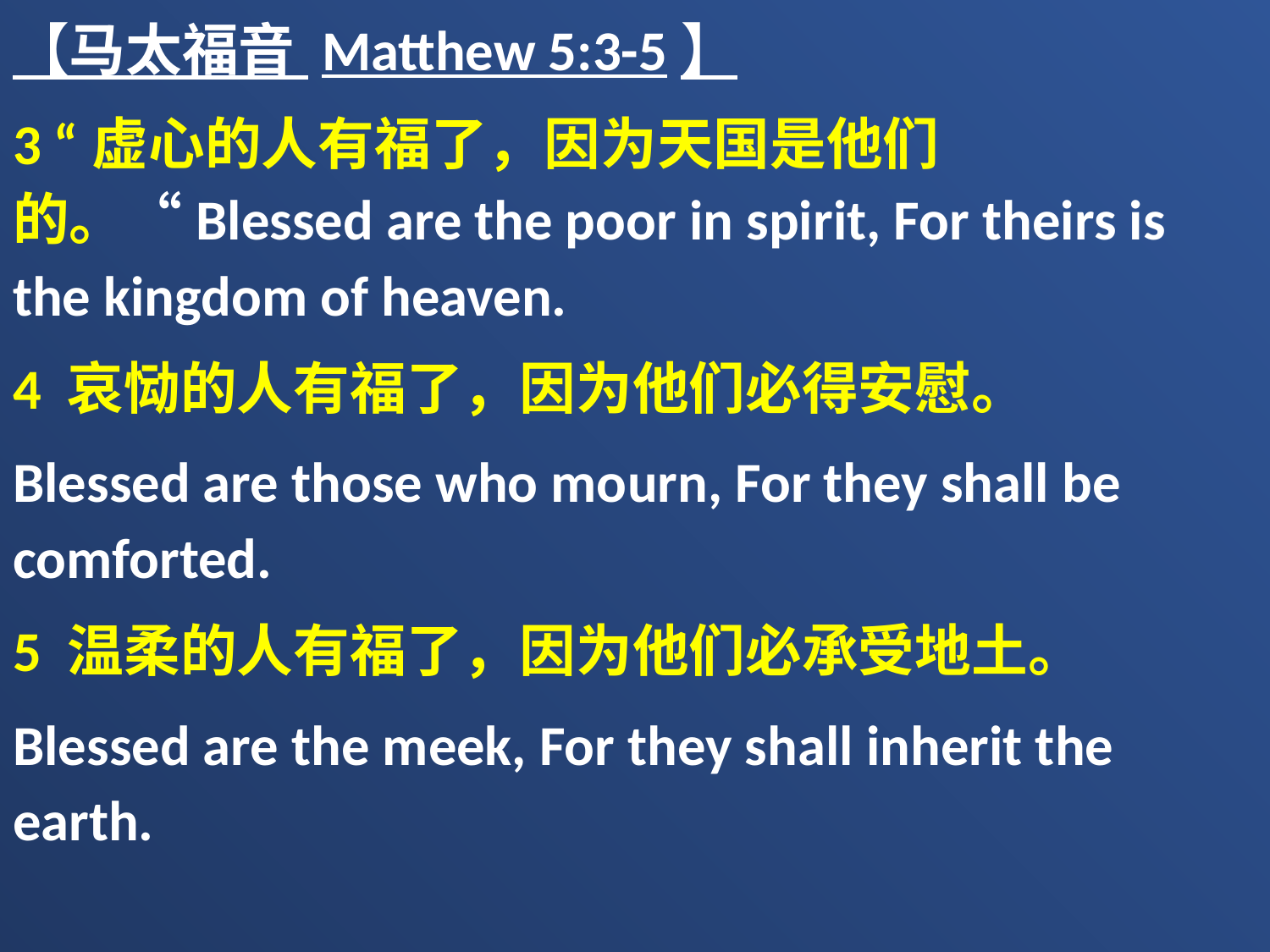

【马太福音 Matthew 5:3-5】
3 “虚心的人有福了，因为天国是他们的。“Blessed are the poor in spirit, For theirs is the kingdom of heaven.
4 哀恸的人有福了，因为他们必得安慰。
Blessed are those who mourn, For they shall be comforted.
5 温柔的人有福了，因为他们必承受地土。
Blessed are the meek, For they shall inherit the earth.